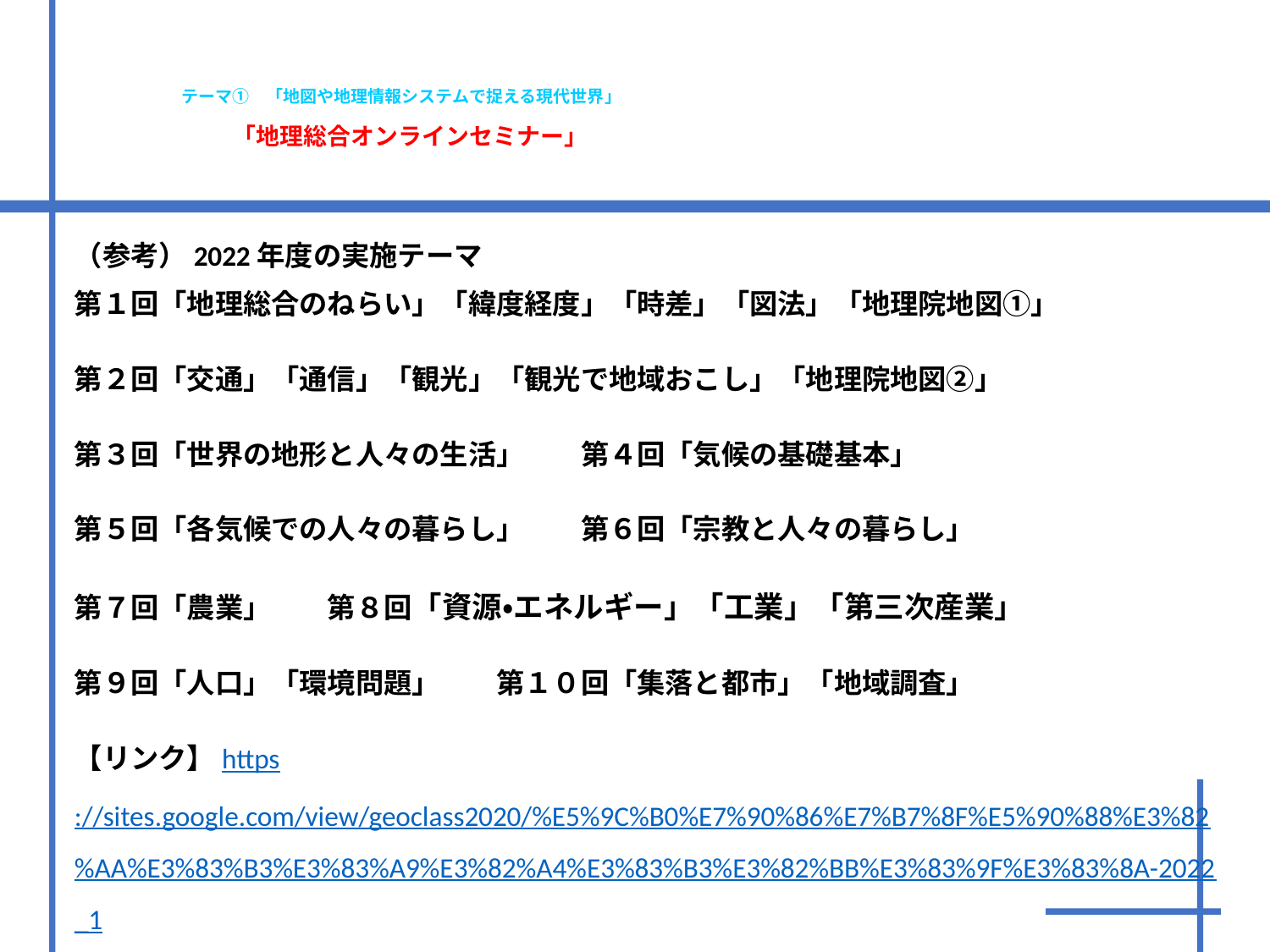

# テーマ①　「地図や地理情報システムで捉える現代世界」 　　　「地理総合オンラインセミナー」

（参考）2022年度の実施テーマ
第１回「地理総合のねらい」「緯度経度」「時差」「図法」「地理院地図①」
第２回「交通」「通信」「観光」「観光で地域おこし」「地理院地図②」
第３回「世界の地形と人々の生活」　　第４回「気候の基礎基本」
第５回「各気候での人々の暮らし」　　第６回「宗教と人々の暮らし」
第７回「農業」　　第８回「資源・エネルギー」「工業」「第三次産業」
第９回「人口」「環境問題」　　第１０回「集落と都市」「地域調査」
【リンク】https://sites.google.com/view/geoclass2020/%E5%9C%B0%E7%90%86%E7%B7%8F%E5%90%88%E3%82%AA%E3%83%B3%E3%83%A9%E3%82%A4%E3%83%B3%E3%82%BB%E3%83%9F%E3%83%8A-2022_1